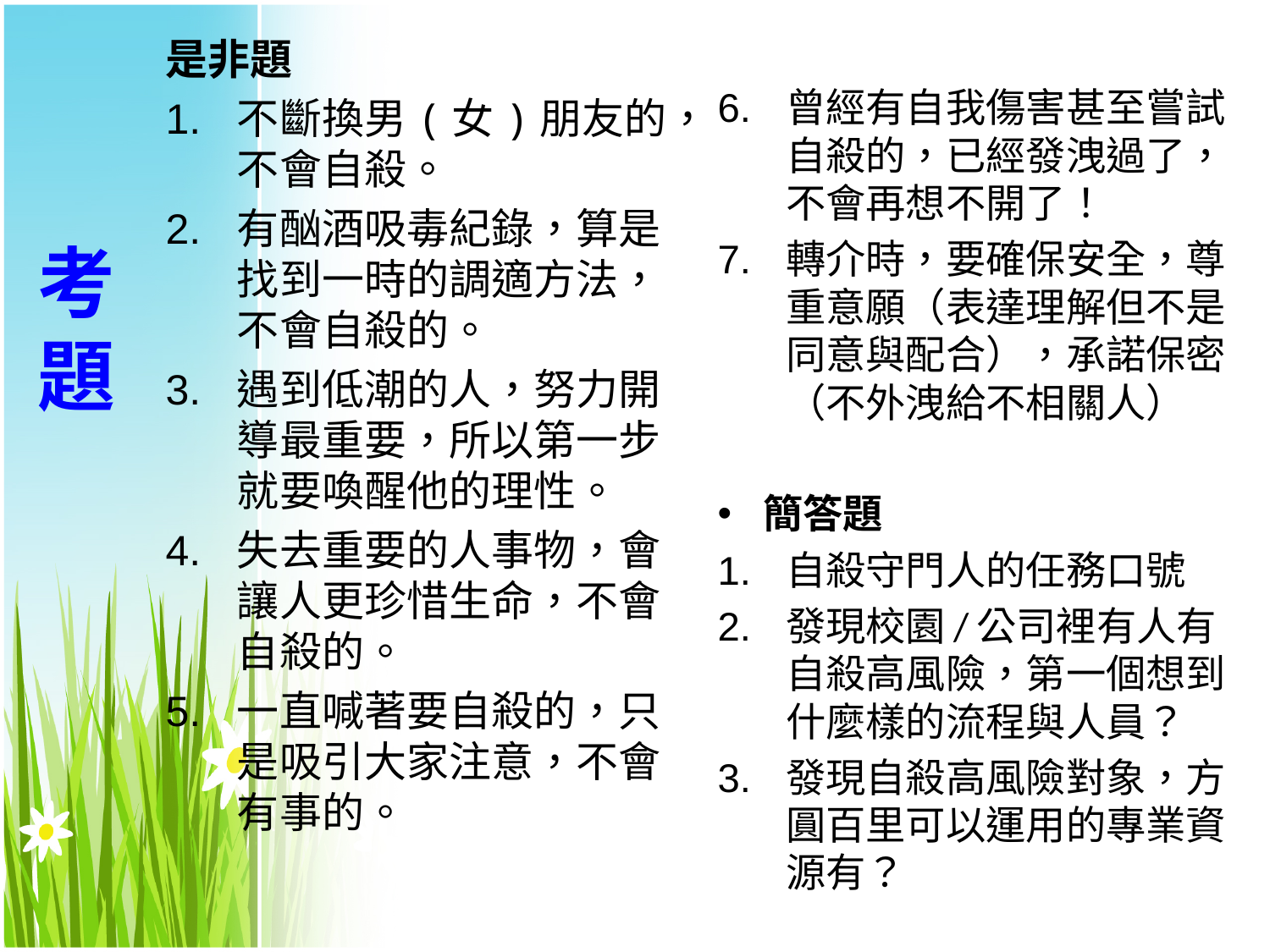

是非題
不斷換男(女)朋友的，不會自殺。
有酗酒吸毒紀錄，算是找到一時的調適方法，不會自殺的。
遇到低潮的人，努力開導最重要，所以第一步就要喚醒他的理性。
失去重要的人事物，會讓人更珍惜生命，不會自殺的。
一直喊著要自殺的，只是吸引大家注意，不會有事的。

# 考題
曾經有自我傷害甚至嘗試自殺的，已經發洩過了，不會再想不開了！
轉介時，要確保安全，尊重意願（表達理解但不是同意與配合），承諾保密（不外洩給不相關人）

簡答題
自殺守門人的任務口號
發現校園/公司裡有人有自殺高風險，第一個想到什麼樣的流程與人員？
發現自殺高風險對象，方圓百里可以運用的專業資源有？